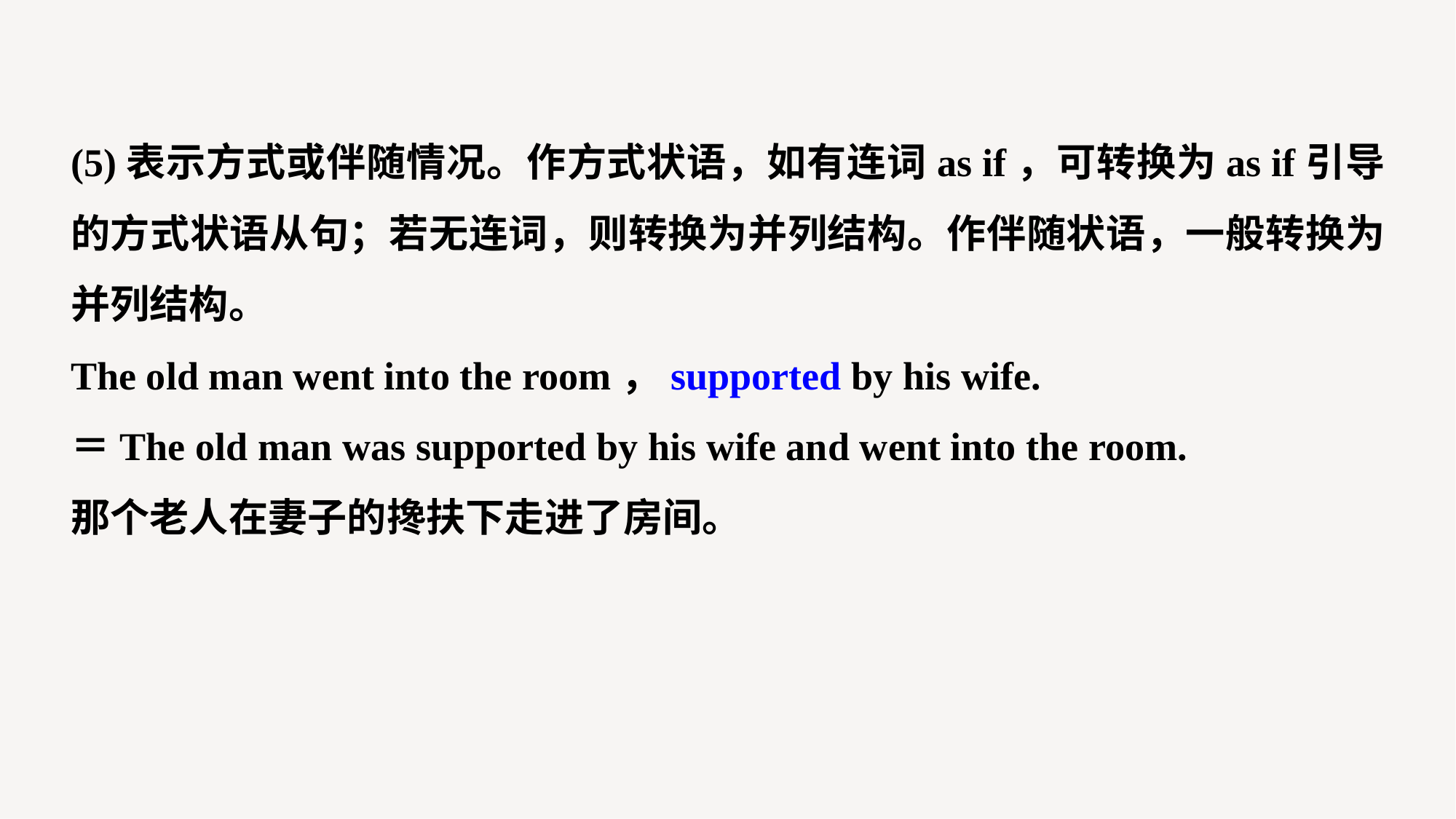

(5)表示方式或伴随情况。作方式状语，如有连词as if，可转换为as if引导的方式状语从句；若无连词，则转换为并列结构。作伴随状语，一般转换为并列结构。
The old man went into the room，supported by his wife.
＝The old man was supported by his wife and went into the room.
那个老人在妻子的搀扶下走进了房间。